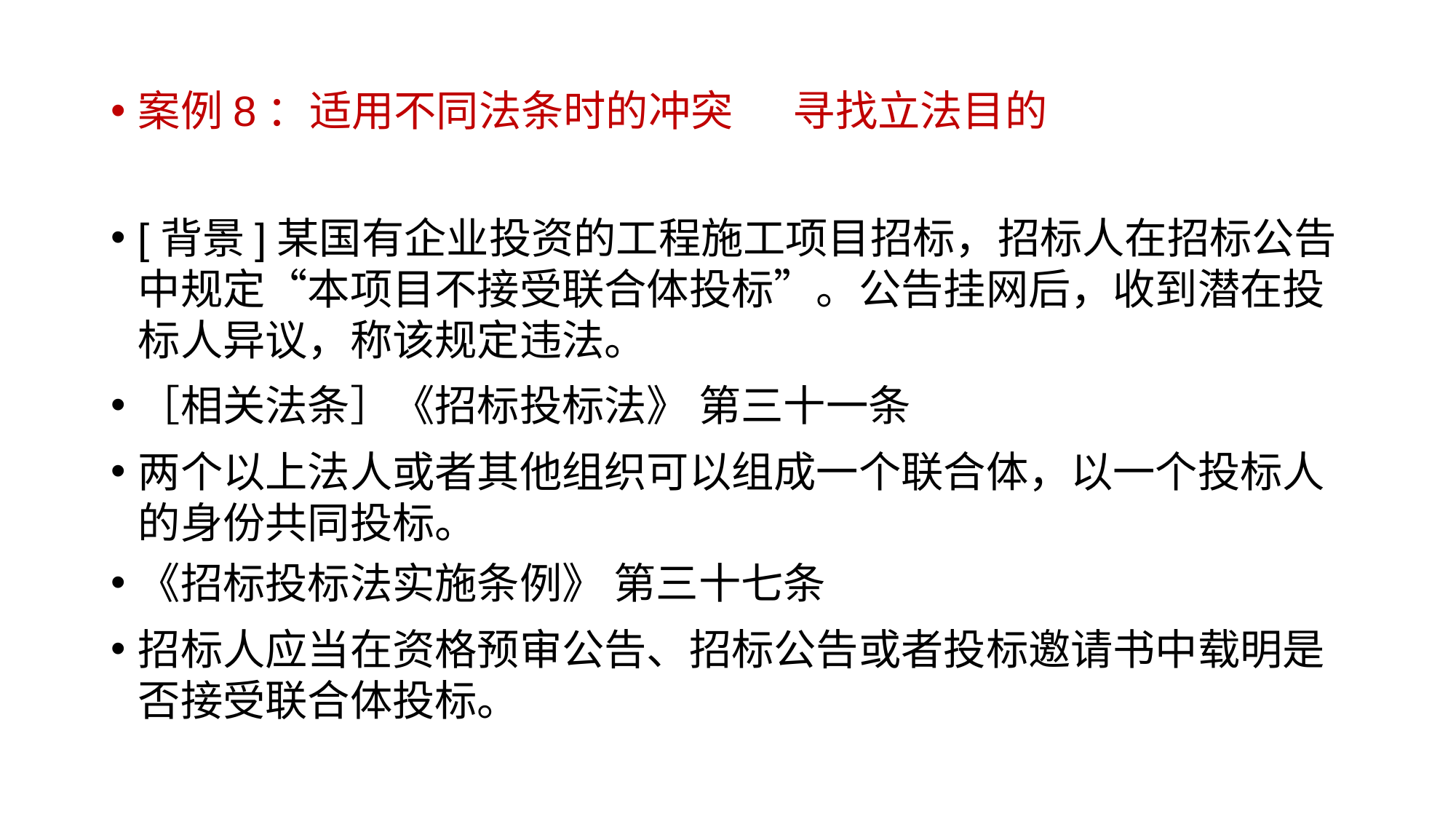

案例8：适用不同法条时的冲突	寻找立法目的

[背景]某国有企业投资的工程施工项目招标，招标人在招标公告中规定“本项目不接受联合体投标”。公告挂网后，收到潜在投标人异议，称该规定违法。
［相关法条］《招标投标法》 第三十一条
两个以上法人或者其他组织可以组成一个联合体，以一个投标人的身份共同投标。
《招标投标法实施条例》 第三十七条
招标人应当在资格预审公告、招标公告或者投标邀请书中载明是否接受联合体投标。